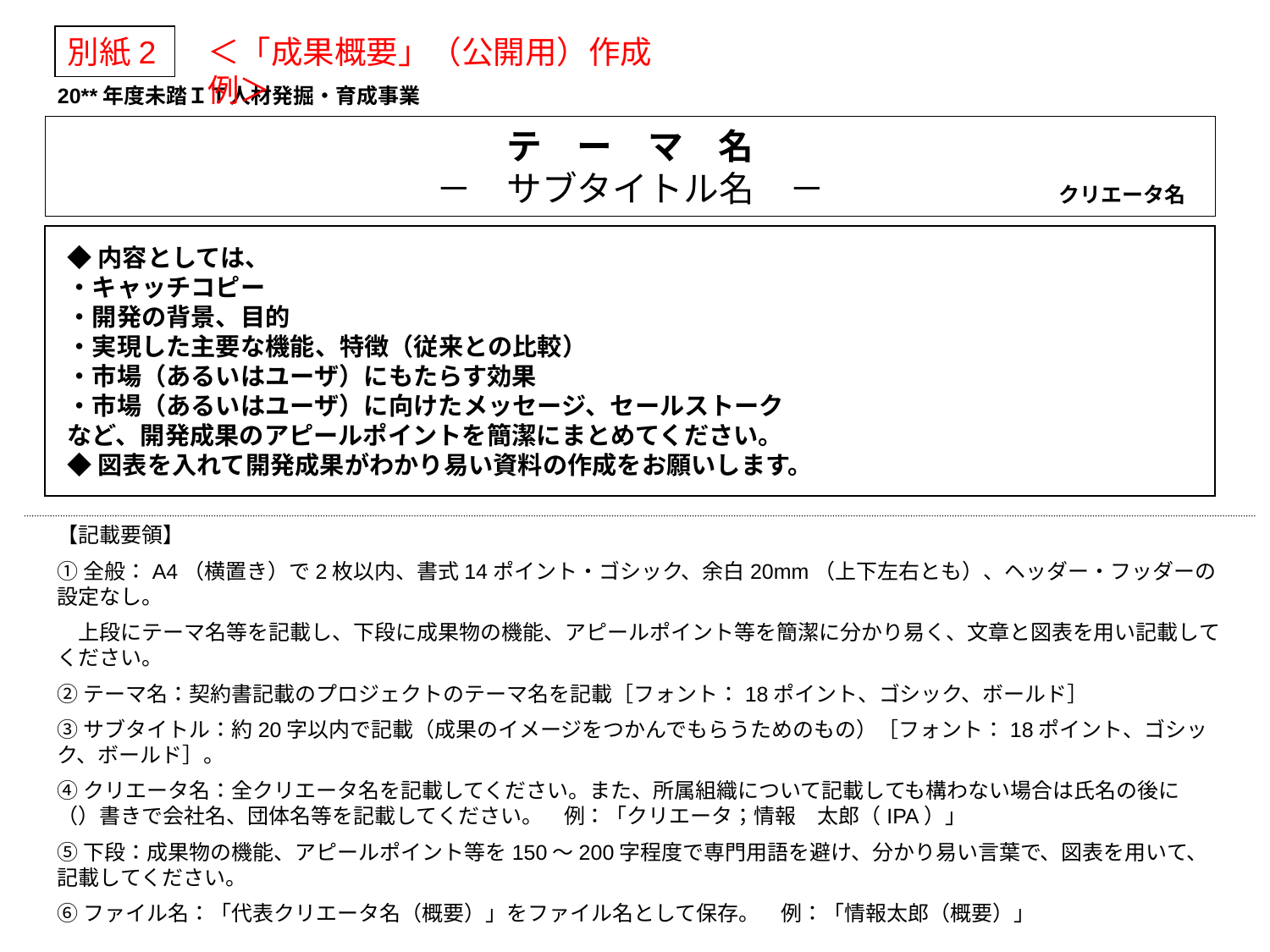

別紙2
＜「成果概要」（公開用）作成例＞
20**年度未踏ＩＴ人材発掘・育成事業
# テ　ー　マ　名 －　サブタイトル名　－
　クリエータ名

◆内容としては、
・キャッチコピー
・開発の背景、目的
・実現した主要な機能、特徴（従来との比較）
・市場（あるいはユーザ）にもたらす効果
・市場（あるいはユーザ）に向けたメッセージ、セールストーク
など、開発成果のアピールポイントを簡潔にまとめてください。
◆図表を入れて開発成果がわかり易い資料の作成をお願いします。

【記載要領】
①全般：A4（横置き）で2枚以内、書式14ポイント・ゴシック、余白20mm（上下左右とも）、ヘッダー・フッダーの設定なし。
　上段にテーマ名等を記載し、下段に成果物の機能、アピールポイント等を簡潔に分かり易く、文章と図表を用い記載してください。
②テーマ名：契約書記載のプロジェクトのテーマ名を記載［フォント：18ポイント、ゴシック、ボールド］
③サブタイトル：約20字以内で記載（成果のイメージをつかんでもらうためのもの）［フォント：18ポイント、ゴシック、ボールド］。
④クリエータ名：全クリエータ名を記載してください。また、所属組織について記載しても構わない場合は氏名の後に（）書きで会社名、団体名等を記載してください。　例：「クリエータ；情報　太郎（IPA）」
⑤下段：成果物の機能、アピールポイント等を150～200字程度で専門用語を避け、分かり易い言葉で、図表を用いて、記載してください。
⑥ファイル名：「代表クリエータ名（概要）」をファイル名として保存。　例：「情報太郎（概要）」